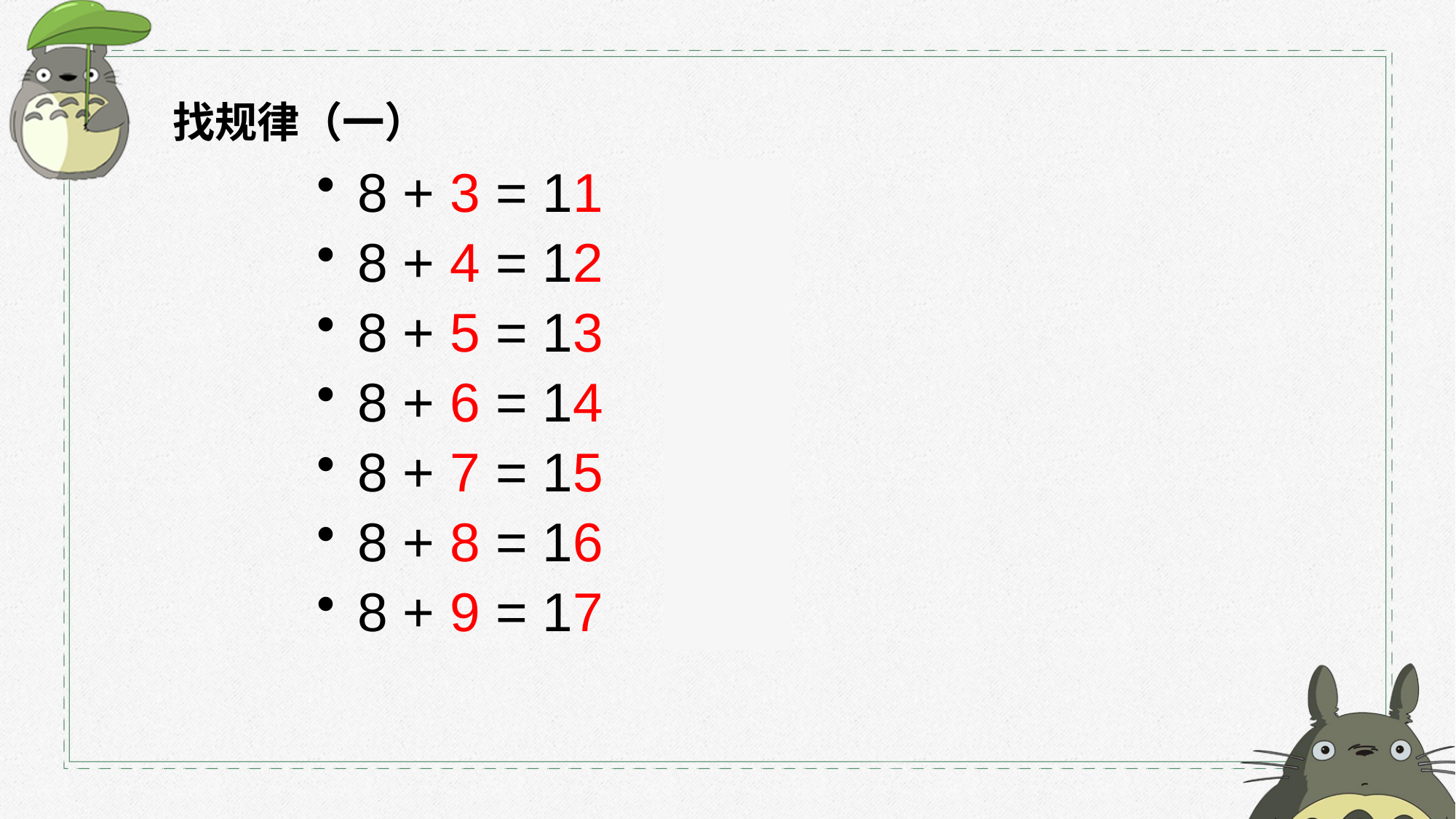

找规律（一）
8 + 3 = 11
8 + 4 = 12
8 + 5 = 13
8 + 6 = 14
8 + 7 = 15
8 + 8 = 16
8 + 9 = 17